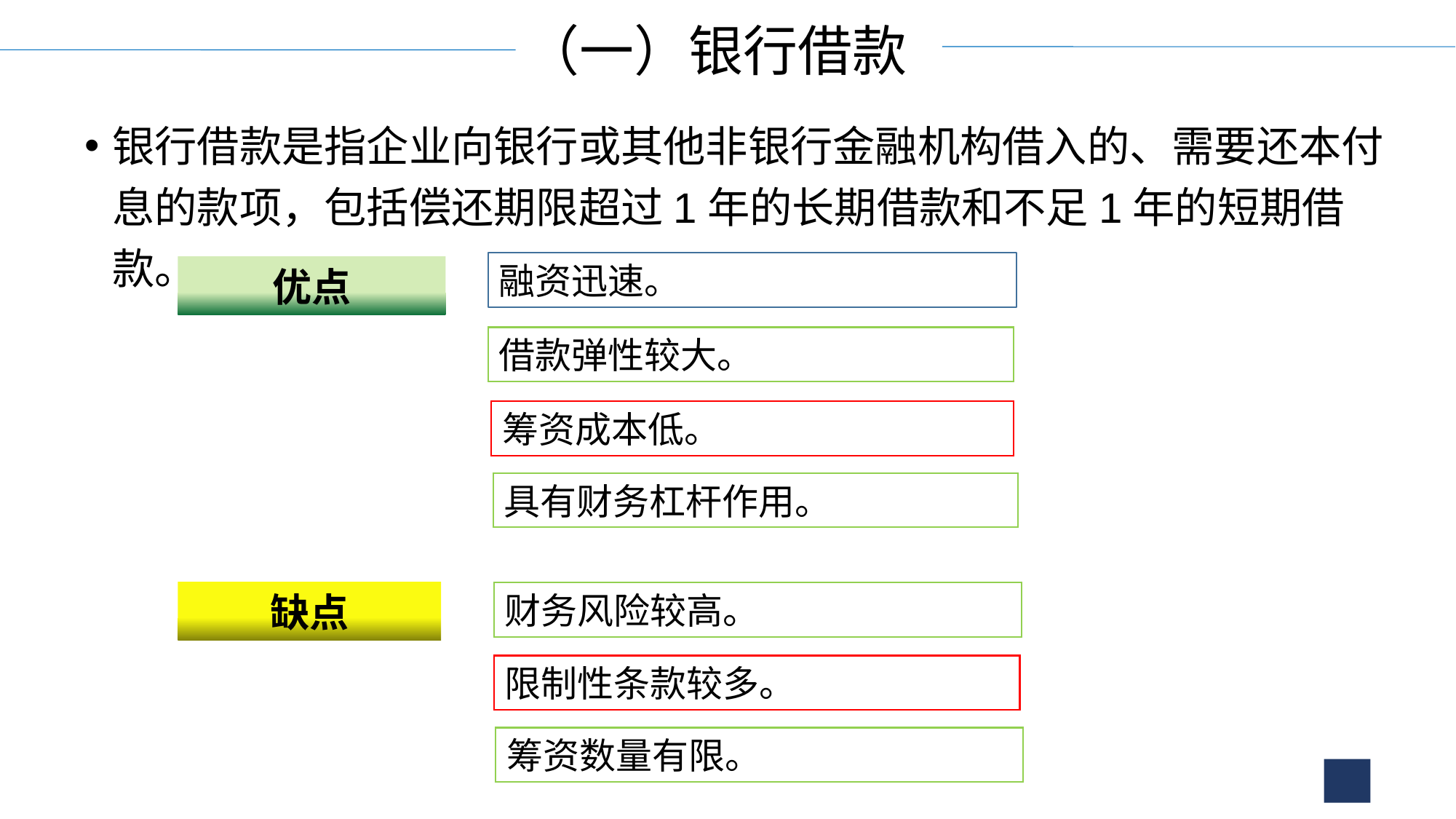

（一）银行借款

银行借款是指企业向银行或其他非银行金融机构借入的、需要还本付息的款项，包括偿还期限超过1年的长期借款和不足1年的短期借款。
融资迅速。
优点
借款弹性较大。
筹资成本低。
具有财务杠杆作用。
缺点
财务风险较高。
限制性条款较多。
筹资数量有限。
21